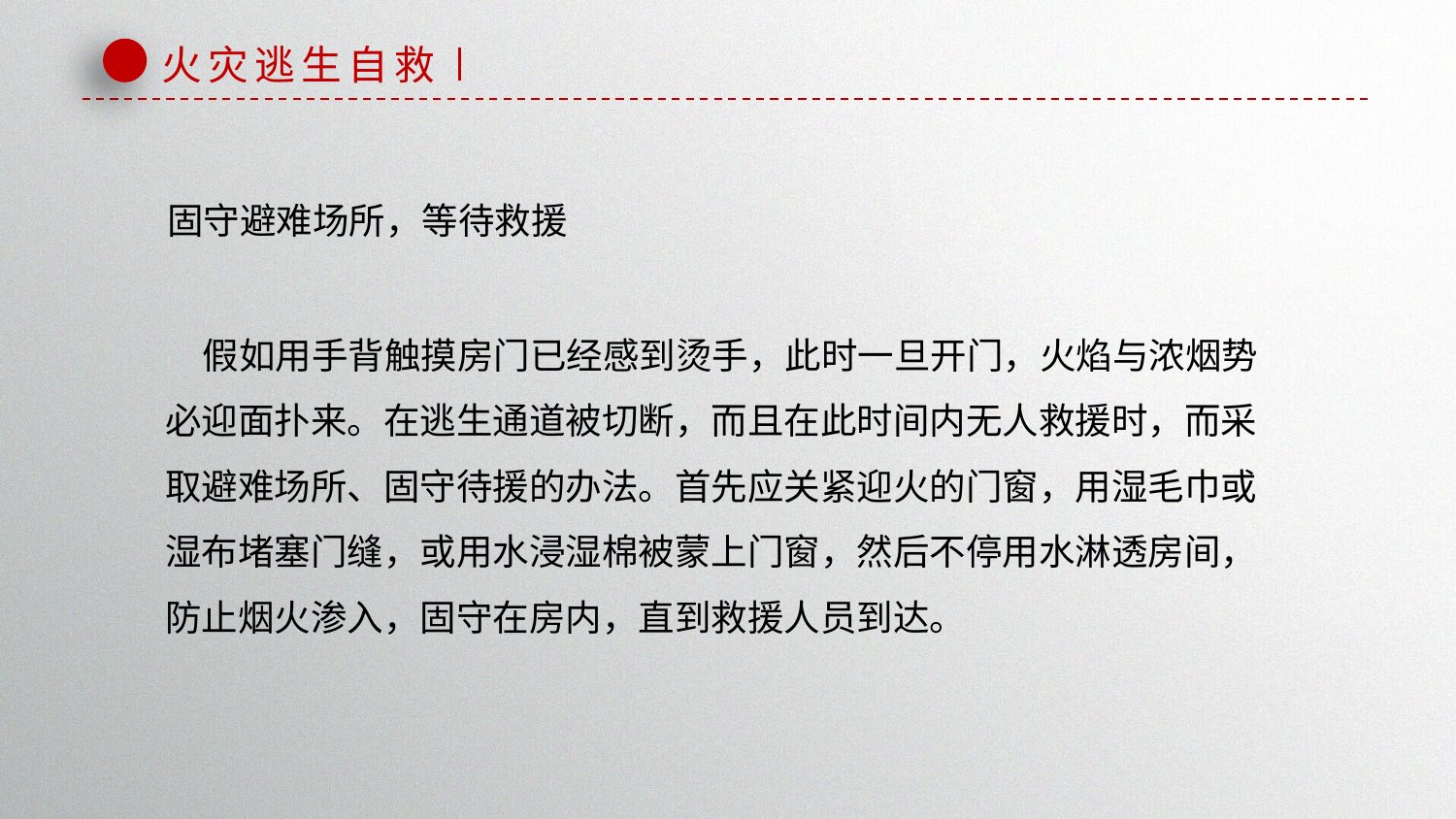

火灾逃生自救

固守避难场所，等待救援
    假如用手背触摸房门已经感到烫手，此时一旦开门，火焰与浓烟势必迎面扑来。在逃生通道被切断，而且在此时间内无人救援时，而采取避难场所、固守待援的办法。首先应关紧迎火的门窗，用湿毛巾或湿布堵塞门缝，或用水浸湿棉被蒙上门窗，然后不停用水淋透房间，防止烟火渗入，固守在房内，直到救援人员到达。